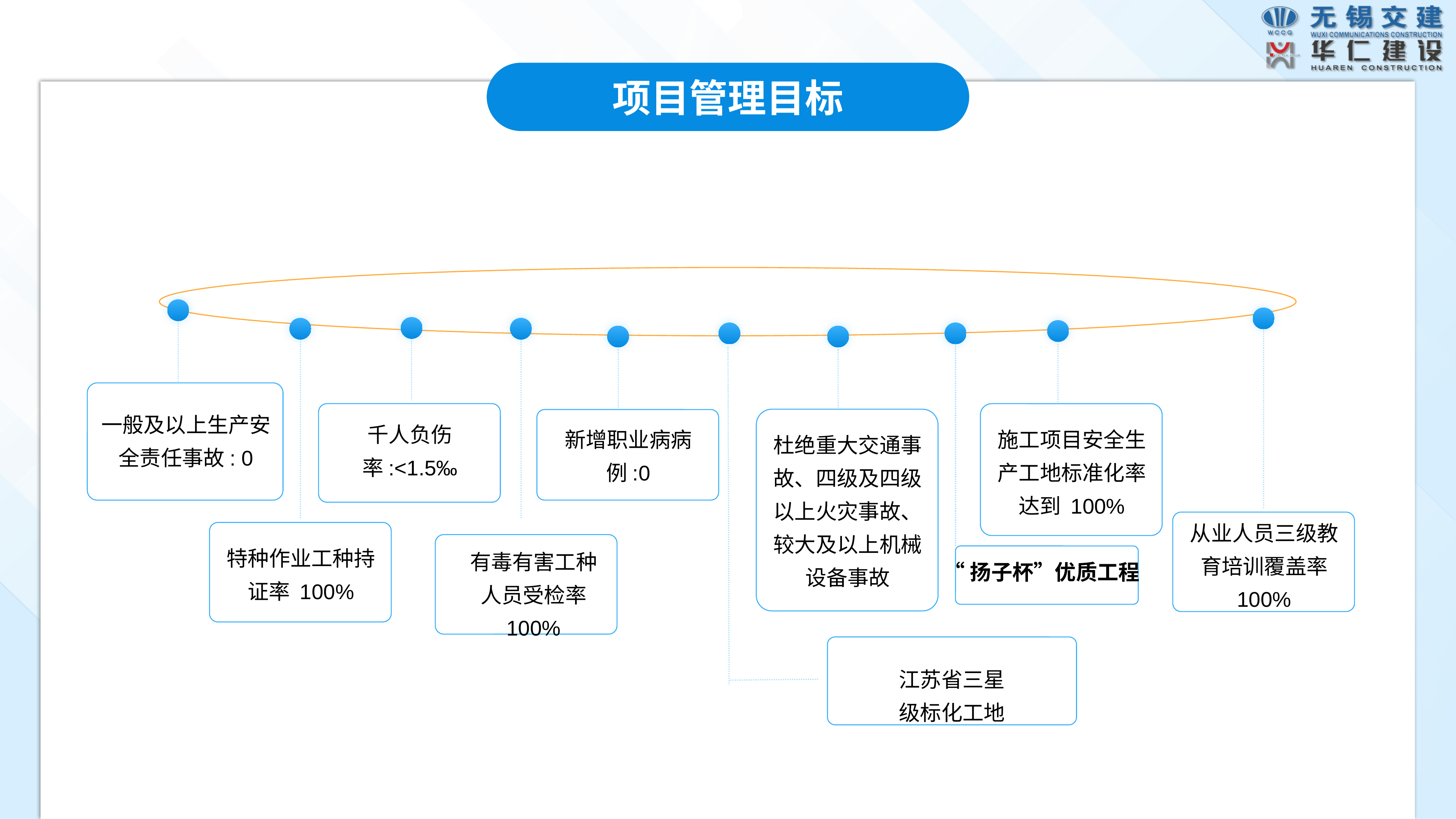

项目管理目标

从业人员三级教育培训覆盖率 100%

“扬子杯”优质工程

千人负伤率:<1.5‰

施工项目安全生产工地标准化率达到 100%
一般及以上生产安全责任事故: 0

杜绝重大交通事故、四级及四级以上火灾事故、较大及以上机械设备事故

新增职业病病例:0

特种作业工种持证率 100%

有毒有害工种人员受检率 100%

此部分内容作为文字排版占位显示
 （建议使用主题字体）

江苏省三星级标化工地